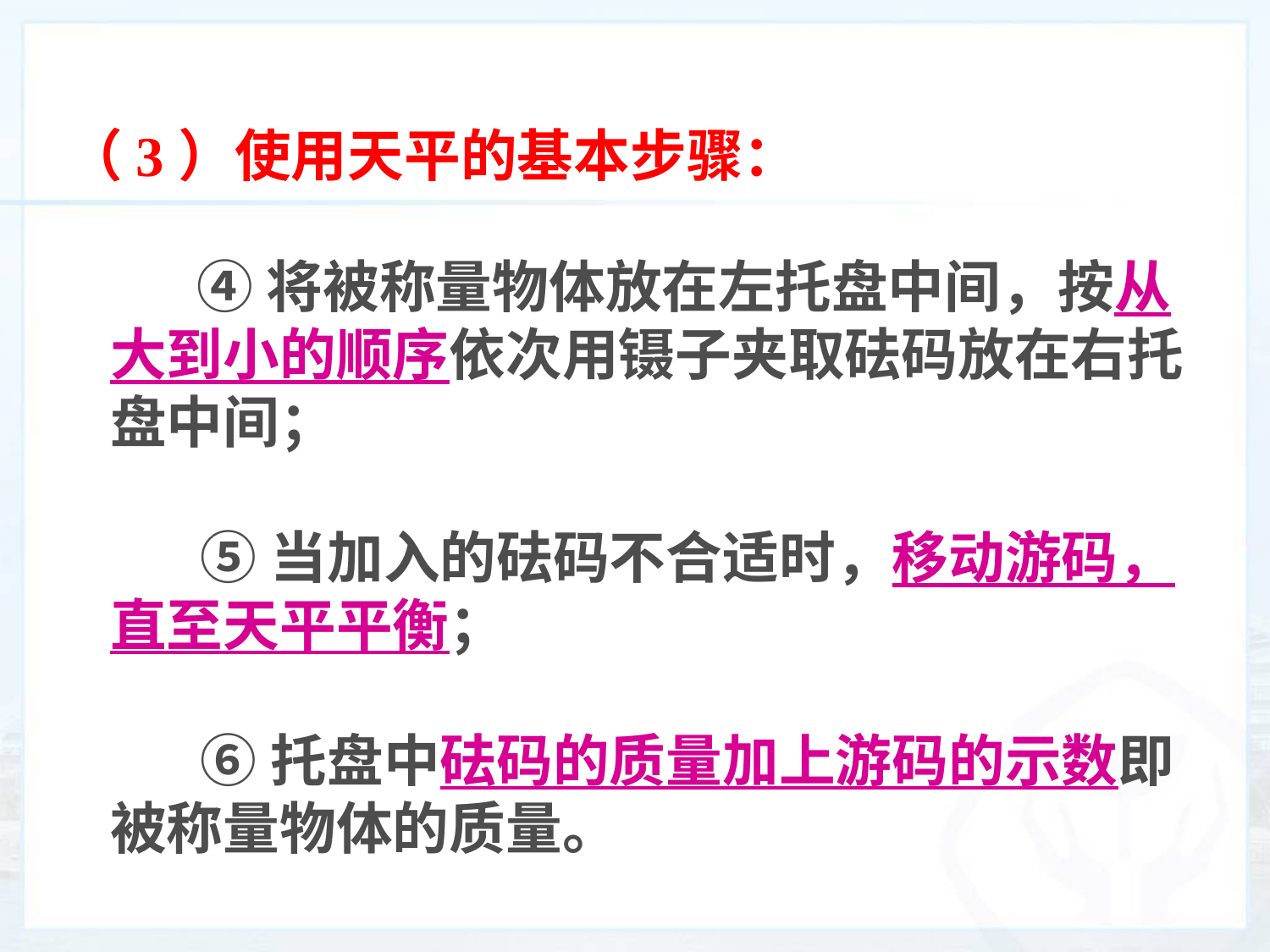

（3）使用天平的基本步骤：
            ④将被称量物体放在左托盘中间，按从大到小的顺序依次用镊子夹取砝码放在右托盘中间；

       ⑤当加入的砝码不合适时，移动游码，直至天平平衡；

       ⑥托盘中砝码的质量加上游码的示数即被称量物体的质量。